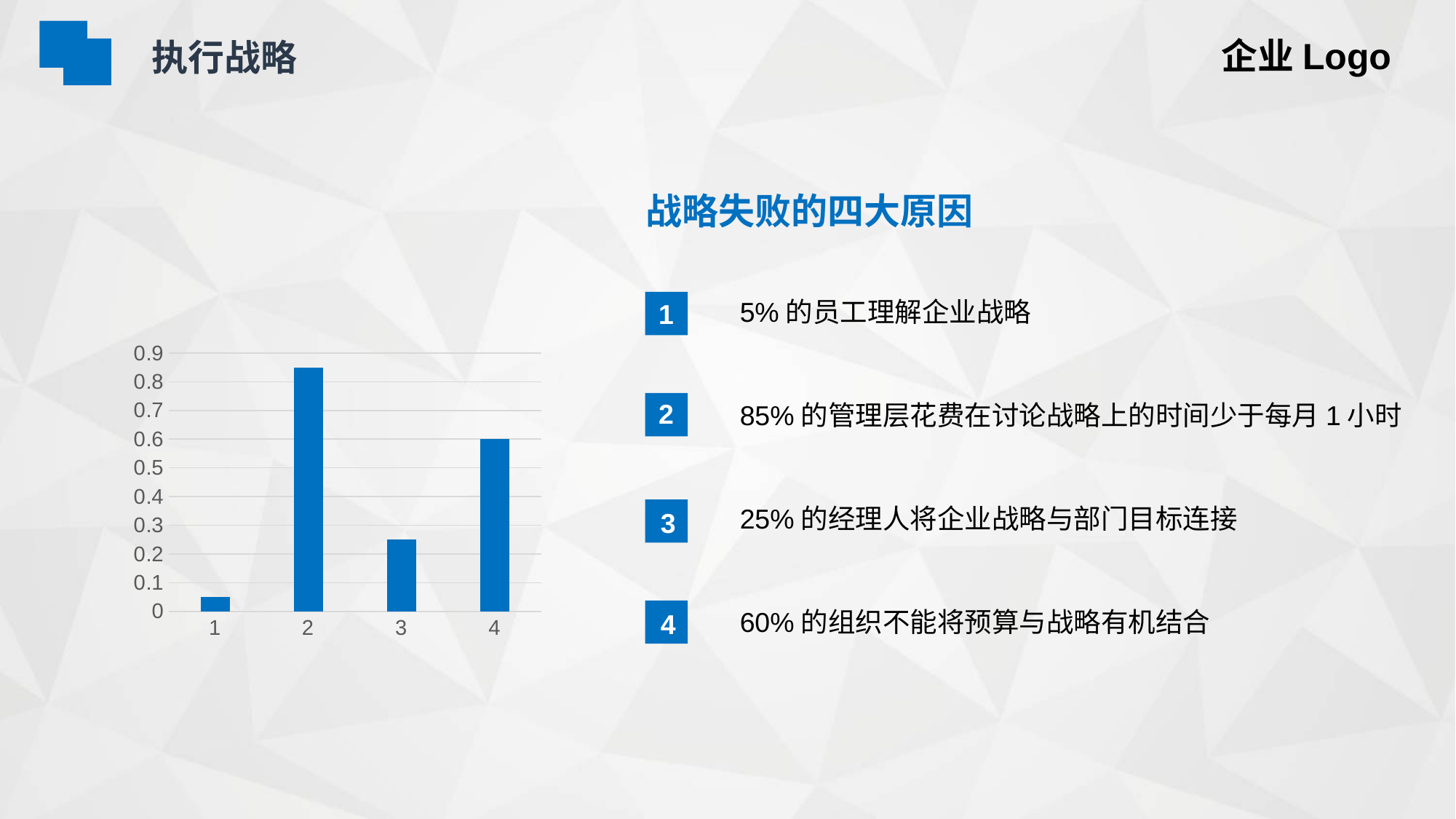

企业Logo
执行战略
战略失败的四大原因
5%的员工理解企业战略
1

### Chart

| Category |  |
|---|---|
2
85%的管理层花费在讨论战略上的时间少于每月1小时

25%的经理人将企业战略与部门目标连接

3
60%的组织不能将预算与战略有机结合

4